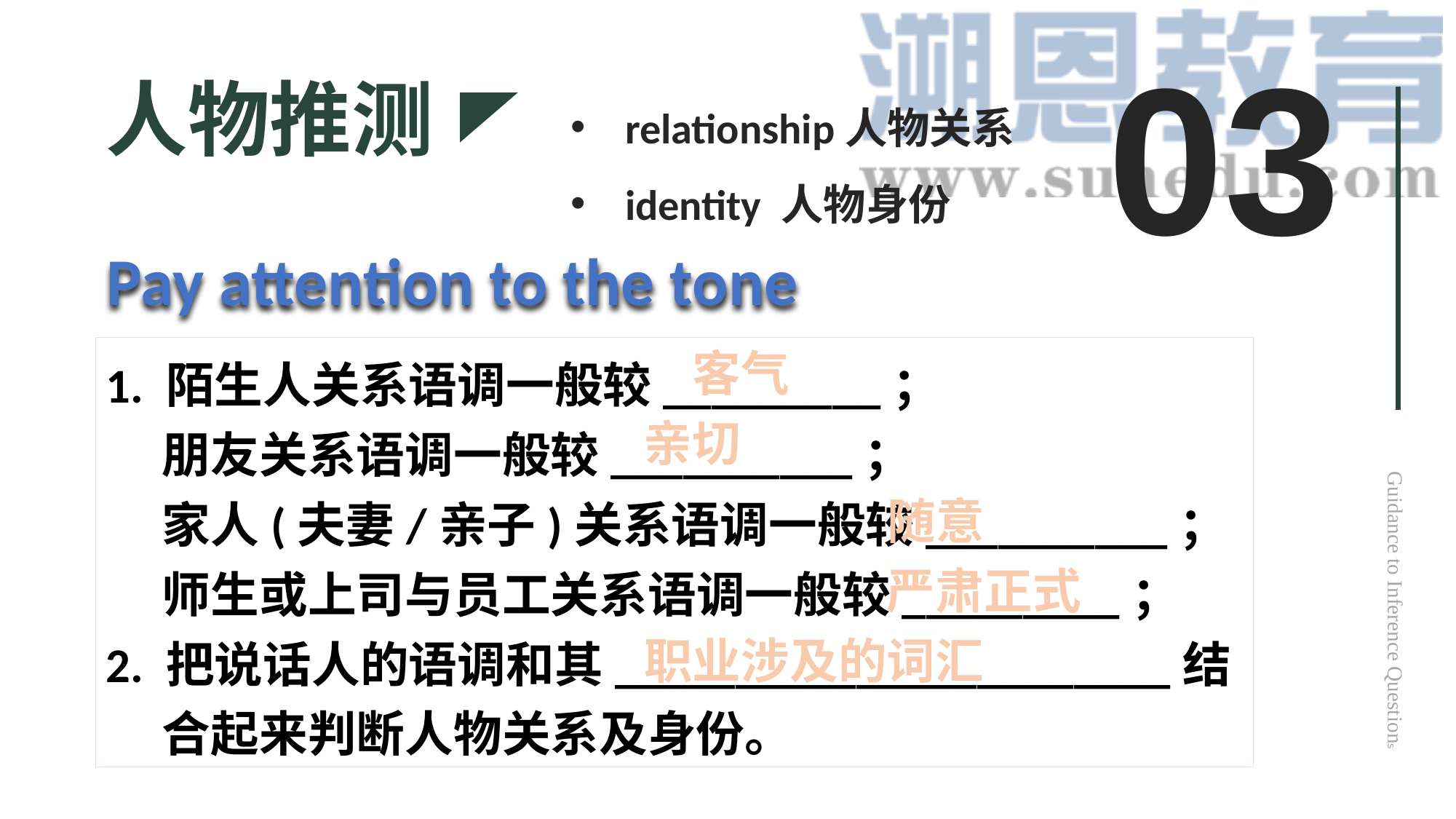

03
人物推测
relationship人物关系
identity 人物身份

Pay attention to the tone
1. 陌生人关系语调一般较_________；
    朋友关系语调一般较__________；
    家人(夫妻/亲子)关系语调一般较__________；
    师生或上司与员工关系语调一般较_________；
2. 把说话人的语调和其_______________________结
    合起来判断人物关系及身份。
客气
亲切
Guidance to Inference Questions
随意
严肃正式
职业涉及的词汇